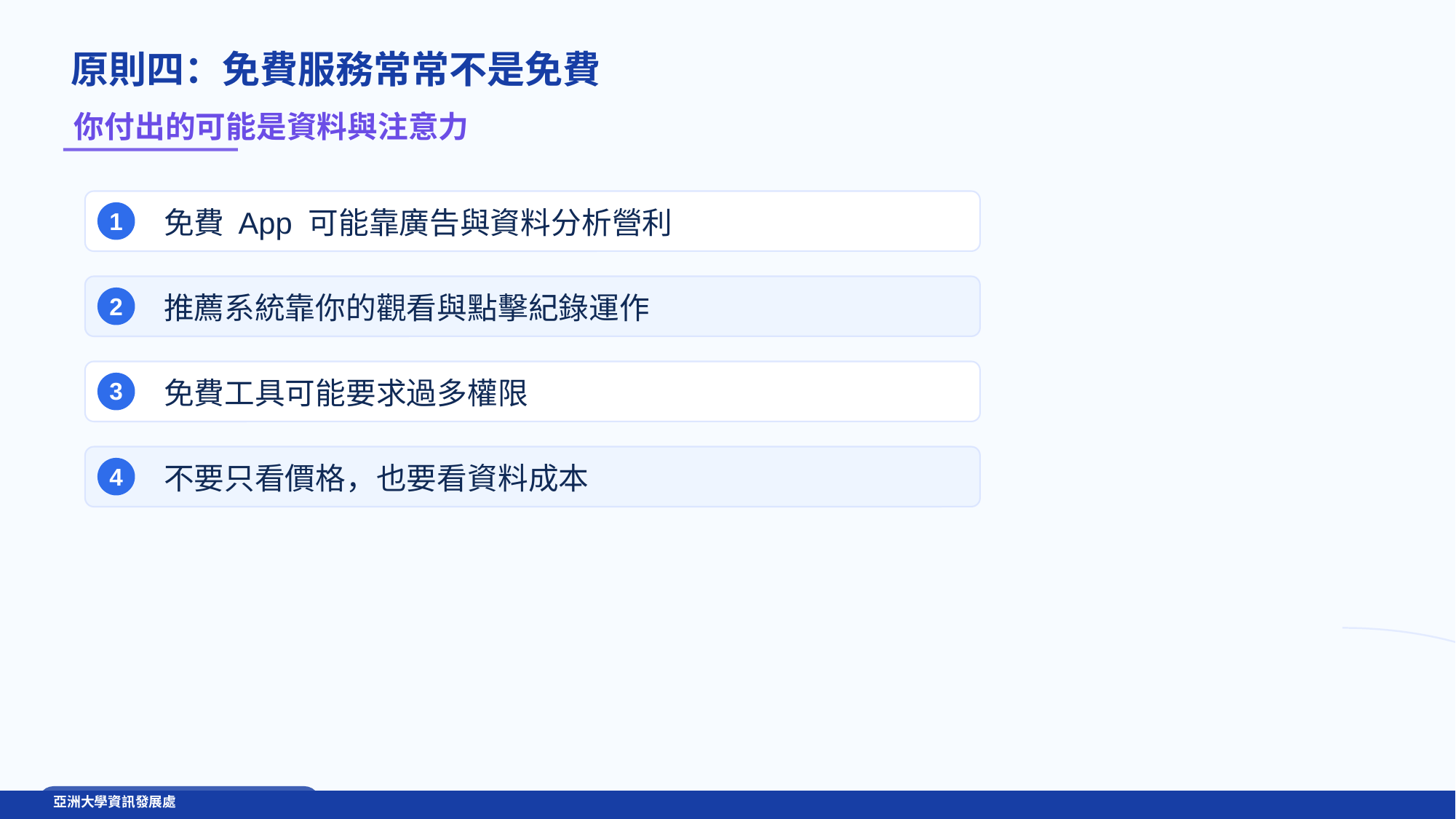

原則四：免費服務常常不是免費
你付出的可能是資料與注意力

免費 App 可能靠廣告與資料分析營利
1

推薦系統靠你的觀看與點擊紀錄運作
2

免費工具可能要求過多權限
3

不要只看價格，也要看資料成本
4

亞洲大學資訊發展處